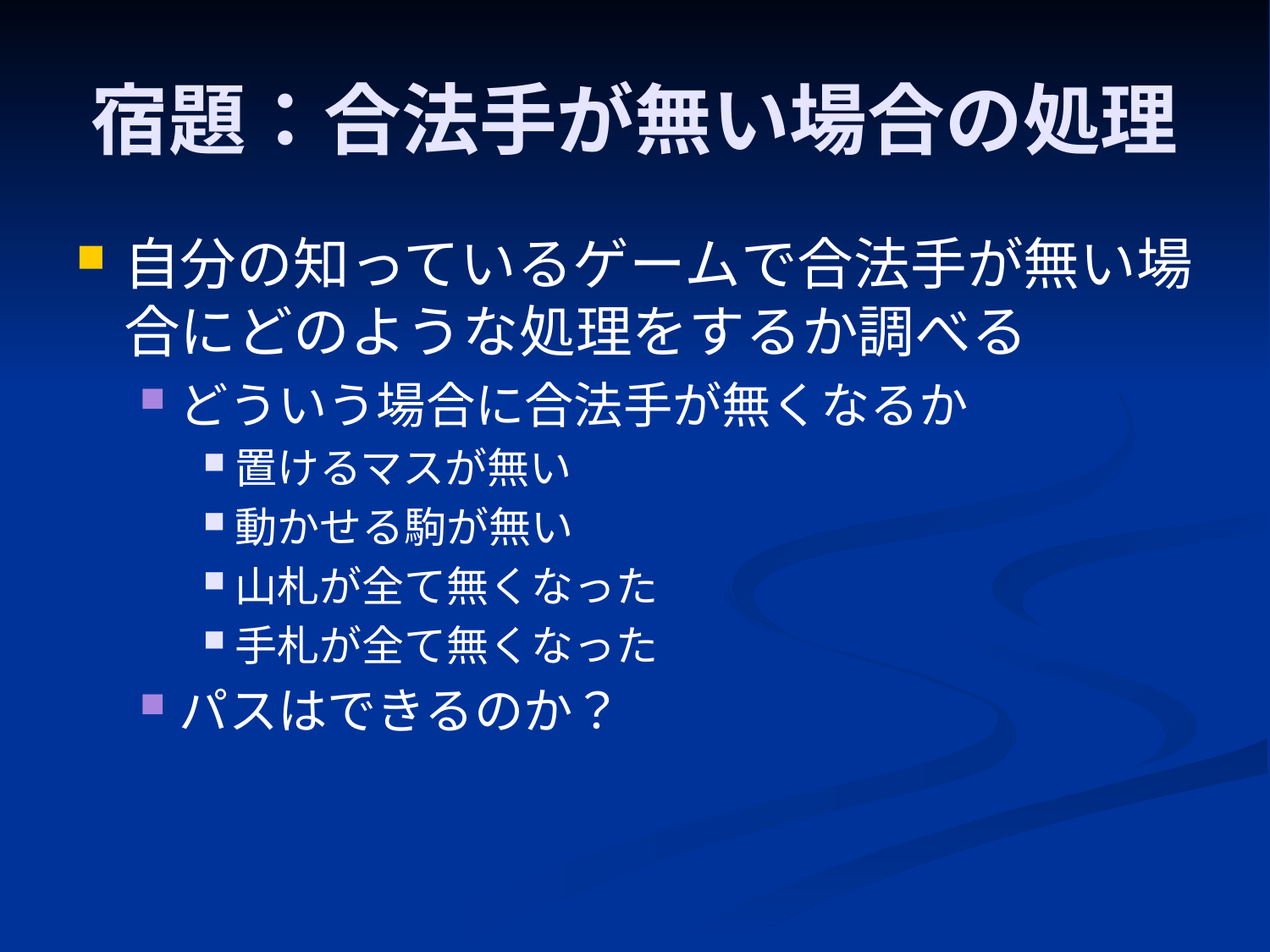

# 宿題：合法手が無い場合の処理
自分の知っているゲームで合法手が無い場合にどのような処理をするか調べる
どういう場合に合法手が無くなるか
置けるマスが無い
動かせる駒が無い
山札が全て無くなった
手札が全て無くなった
パスはできるのか？